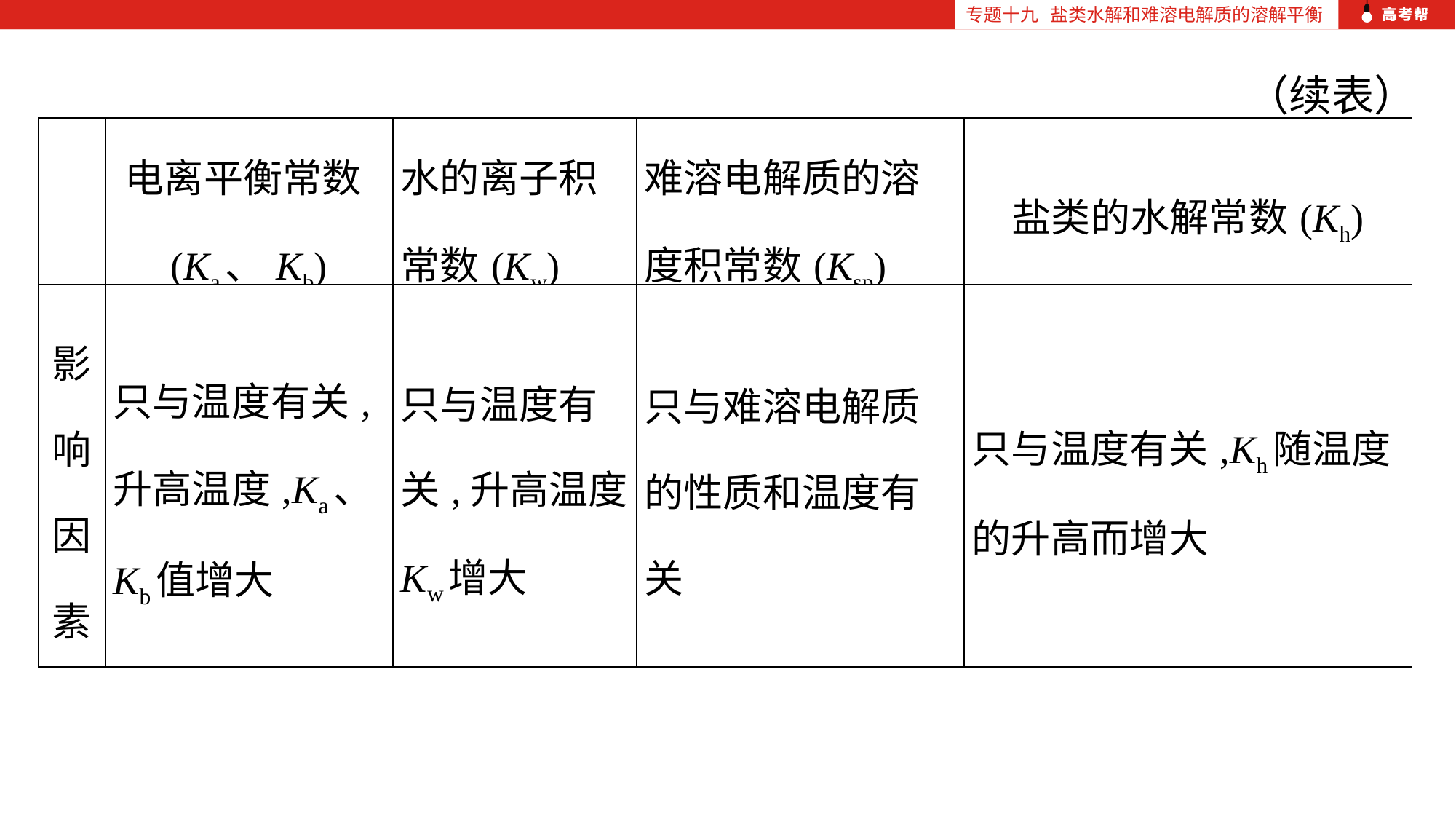

专题十九   盐类水解和难溶电解质的溶解平衡

（续表）
|  | 电离平衡常数(Ka、Kb) | 水的离子积常数(Kw) | 难溶电解质的溶度积常数(Ksp) | 盐类的水解常数(Kh) |
| --- | --- | --- | --- | --- |
| 影响 因素 | 只与温度有关,升高温度,Ka、Kb值增大 | 只与温度有关,升高温度,Kw增大 | 只与难溶电解质的性质和温度有关 | 只与温度有关,Kh随温度的升高而增大 |